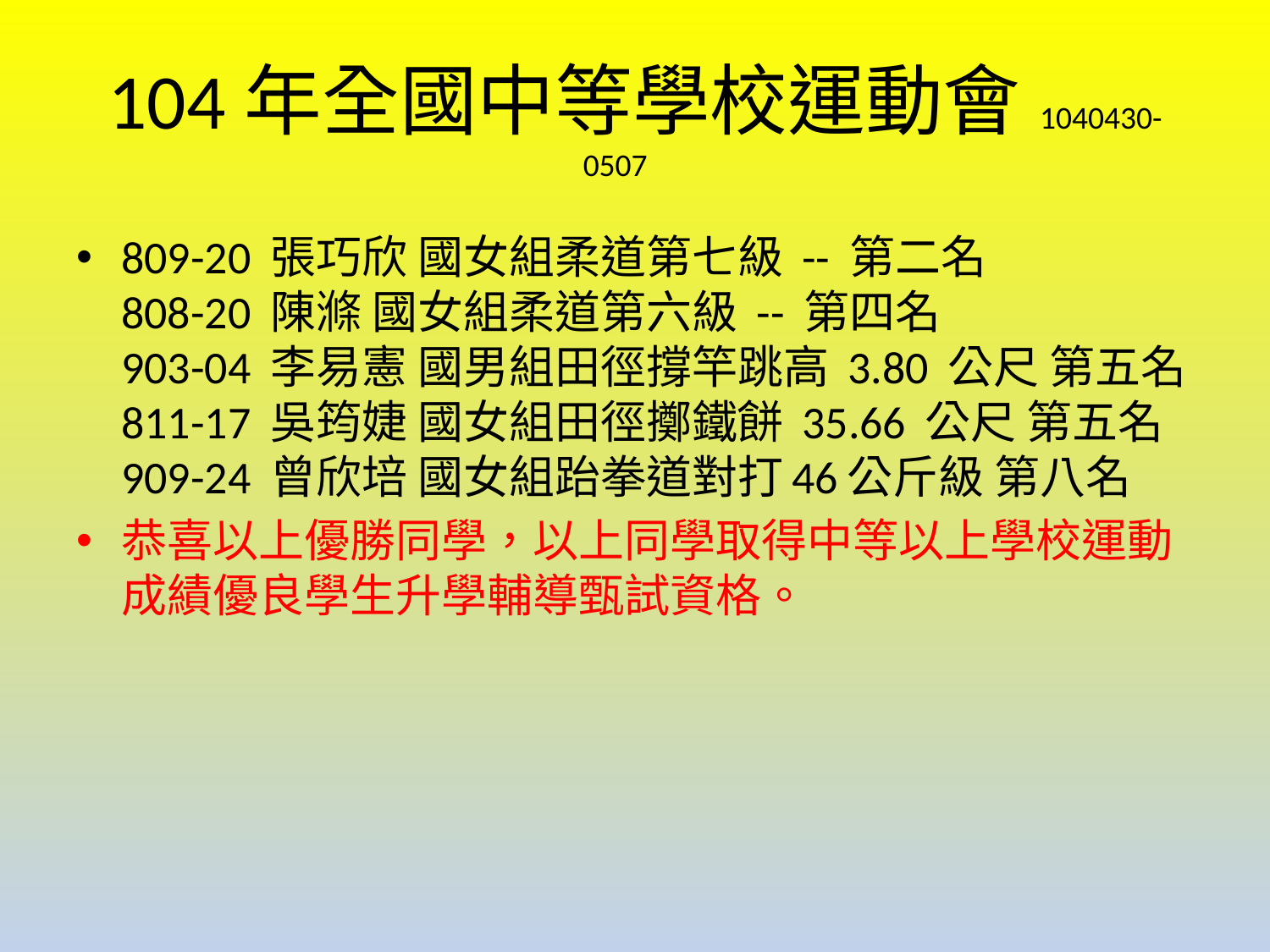

# 104年全國中等學校運動會1040430-0507
809-20 張巧欣 國女組柔道第七級 -- 第二名
808-20 陳滌 國女組柔道第六級 -- 第四名
903-04 李易憲 國男組田徑撐竿跳高 3.80 公尺 第五名
811-17 吳筠婕 國女組田徑擲鐵餅 35.66 公尺 第五名
909-24 曾欣培 國女組跆拳道對打46公斤級 第八名
恭喜以上優勝同學，以上同學取得中等以上學校運動成績優良學生升學輔導甄試資格。